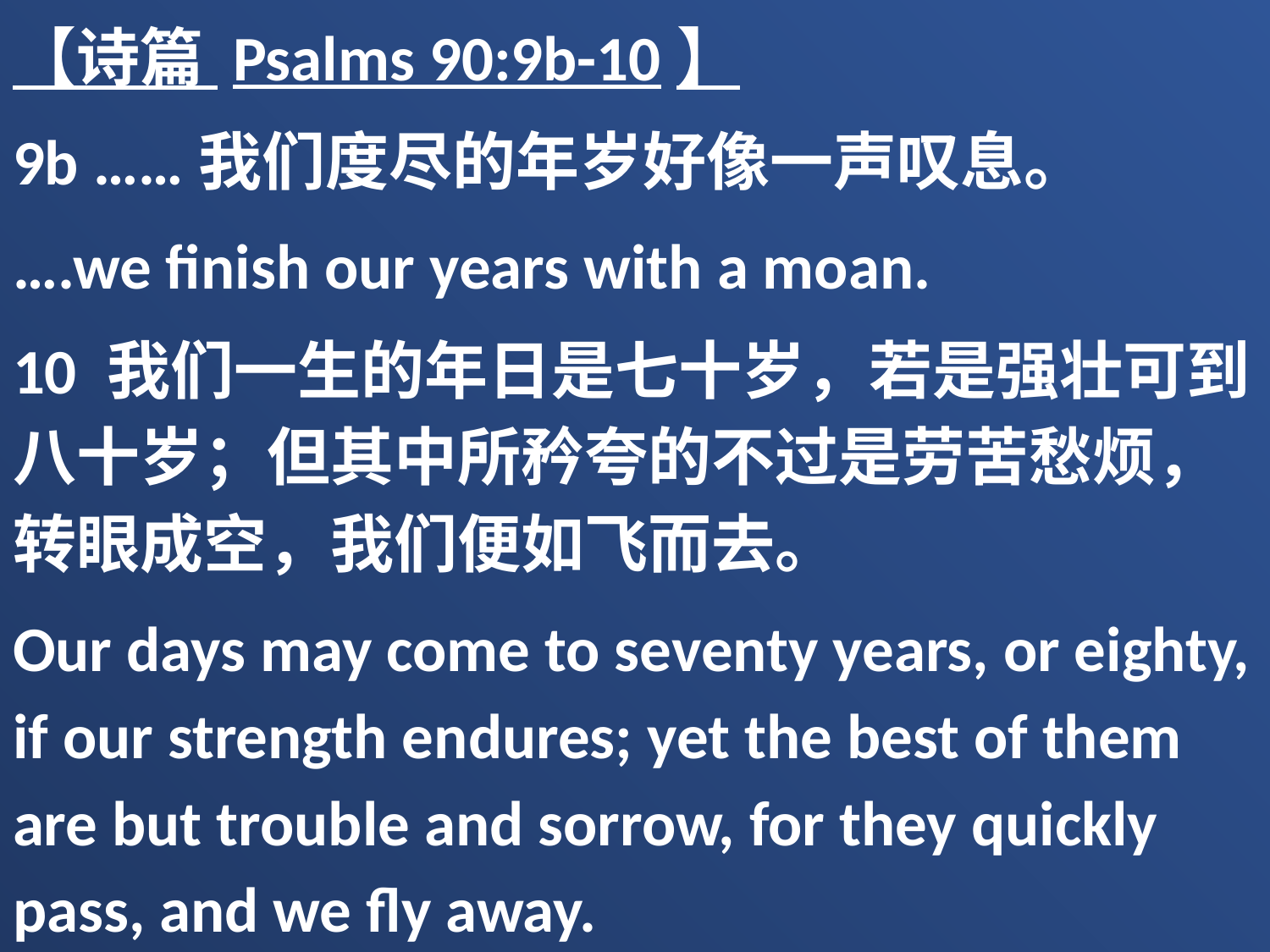

【诗篇 Psalms 90:9b-10】
9b ……我们度尽的年岁好像一声叹息。
….we finish our years with a moan.
10 我们一生的年日是七十岁，若是强壮可到八十岁；但其中所矜夸的不过是劳苦愁烦，转眼成空，我们便如飞而去。
Our days may come to seventy years, or eighty, if our strength endures; yet the best of them are but trouble and sorrow, for they quickly pass, and we fly away.